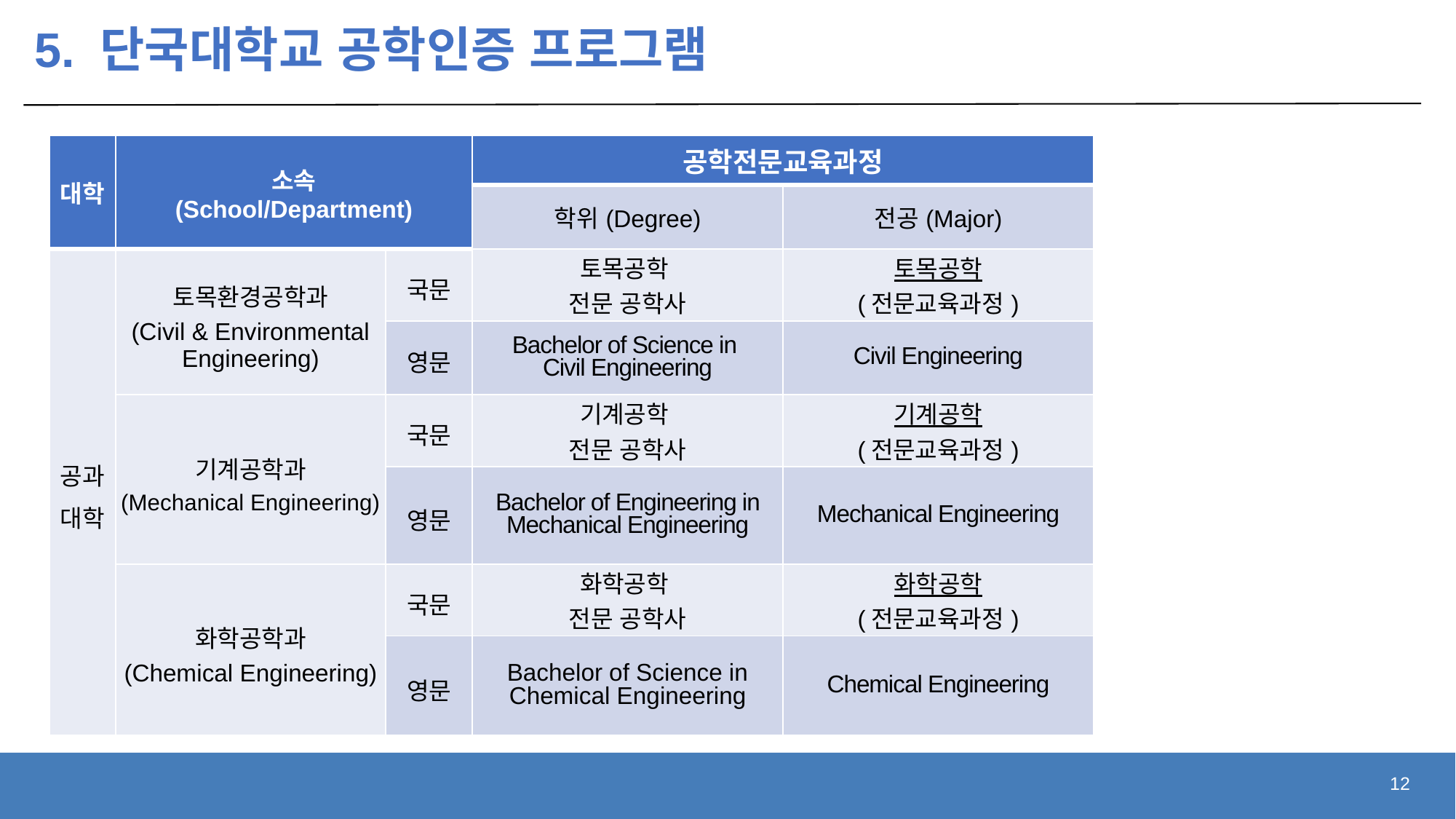

# 5. 단국대학교 공학인증 프로그램
| 대학 | 소속 (School/Department) |  | 공학전문교육과정 |  |
| --- | --- | --- | --- | --- |
|  |  |  | 학위(Degree) | 전공(Major) |
| 공과 대학 | 토목환경공학과 (Civil & Environmental Engineering) | 국문 | 토목공학 전문 공학사 | 토목공학 (전문교육과정) |
|  |  | 영문 | Bachelor of Science in Civil Engineering | Civil Engineering |
|  | 기계공학과 (Mechanical Engineering) | 국문 | 기계공학 전문 공학사 | 기계공학 (전문교육과정) |
|  |  | 영문 | Bachelor of Engineering in Mechanical Engineering | Mechanical Engineering |
|  | 화학공학과 (Chemical Engineering) | 국문 | 화학공학 전문 공학사 | 화학공학 (전문교육과정) |
|  |  | 영문 | Bachelor of Science in Chemical Engineering | Chemical Engineering |
12